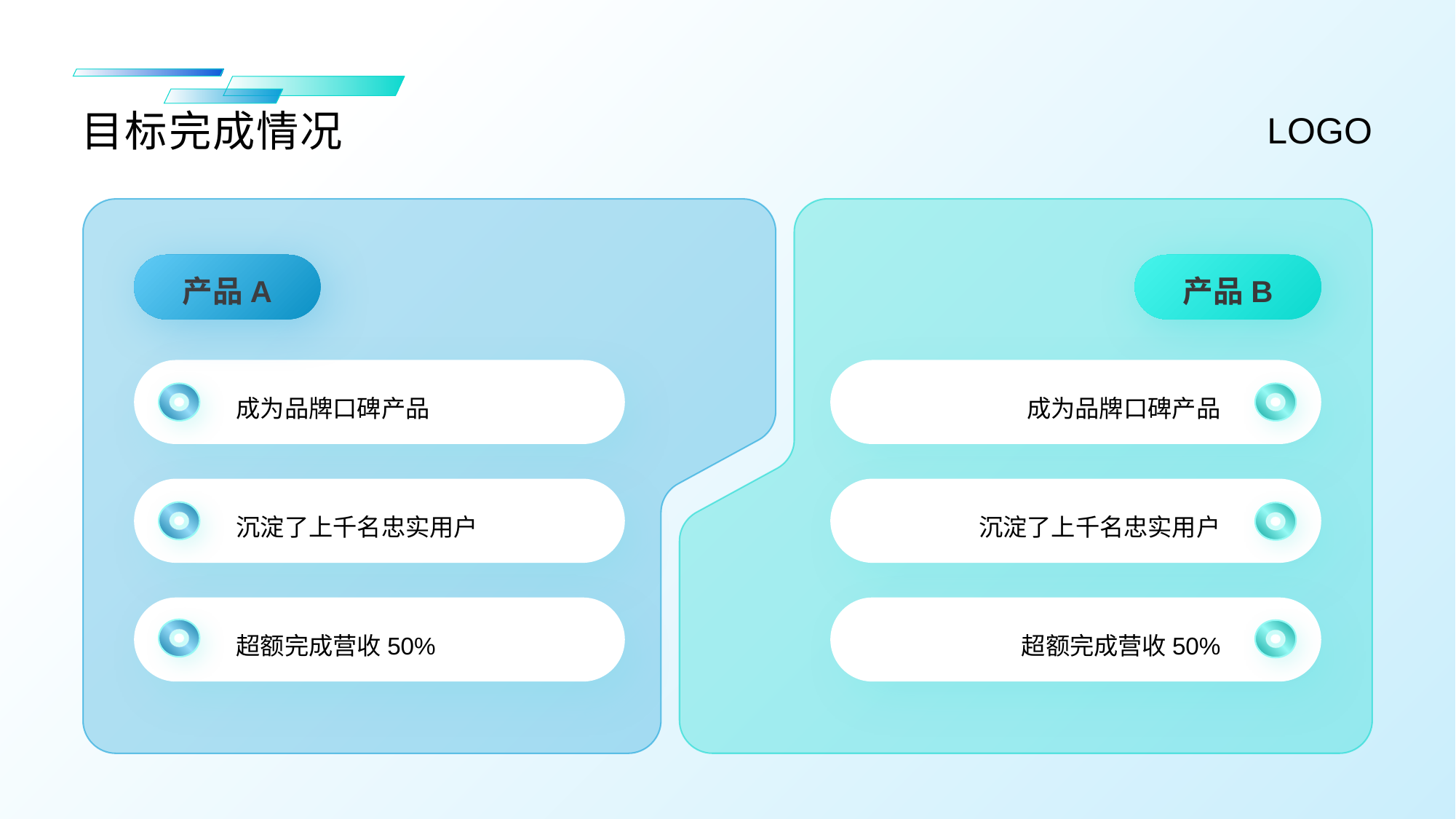

目标完成情况

产品A
产品B

成为品牌口碑产品
成为品牌口碑产品

沉淀了上千名忠实用户
沉淀了上千名忠实用户

超额完成营收50%
超额完成营收50%